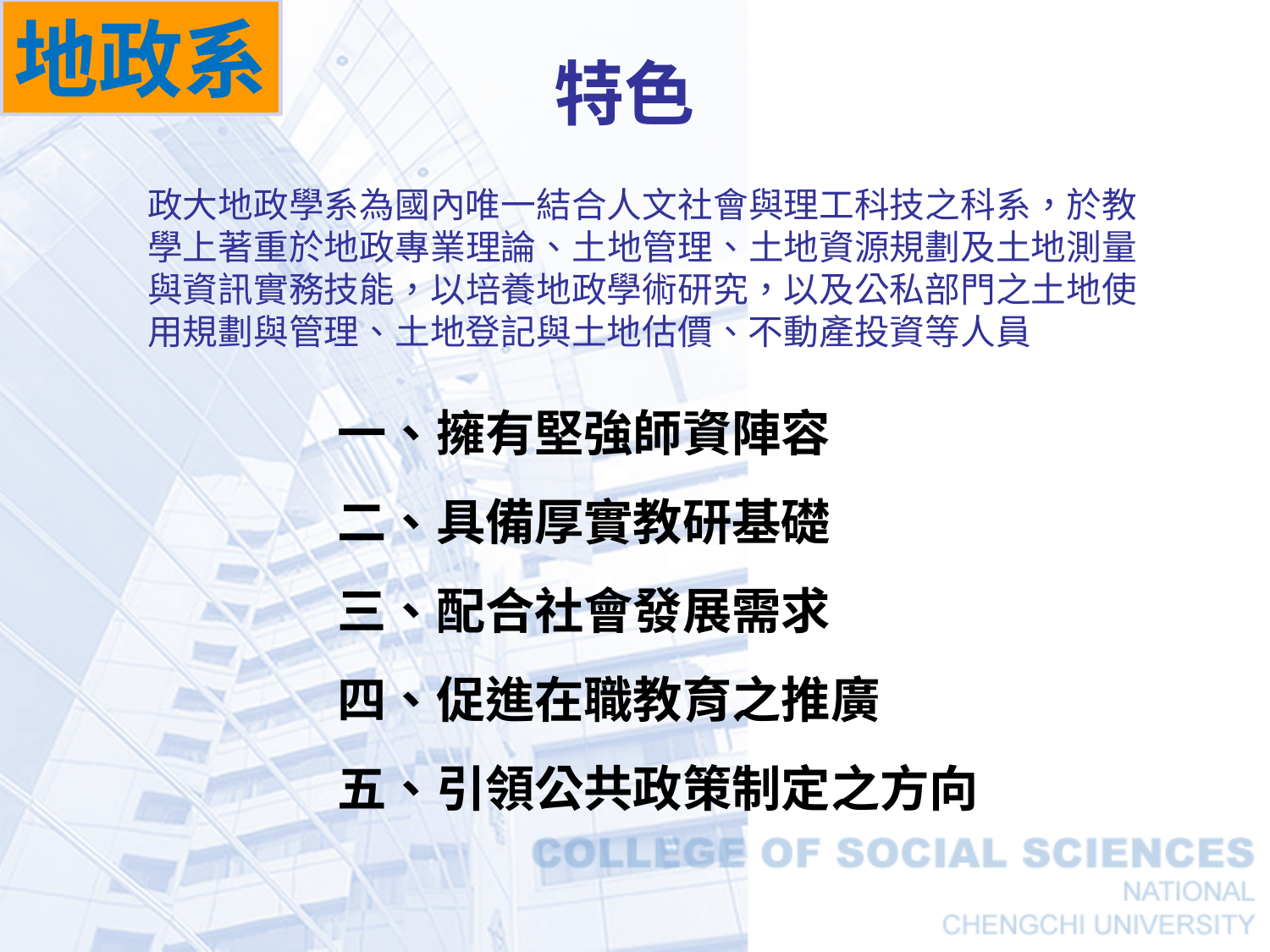

地政系
# 特色

政大地政學系為國內唯一結合人文社會與理工科技之科系，於教學上著重於地政專業理論、土地管理、土地資源規劃及土地測量與資訊實務技能，以培養地政學術研究，以及公私部門之土地使用規劃與管理、土地登記與土地估價、不動產投資等人員
一、擁有堅強師資陣容
二、具備厚實教研基礎
三、配合社會發展需求
四、促進在職教育之推廣
五、引領公共政策制定之方向